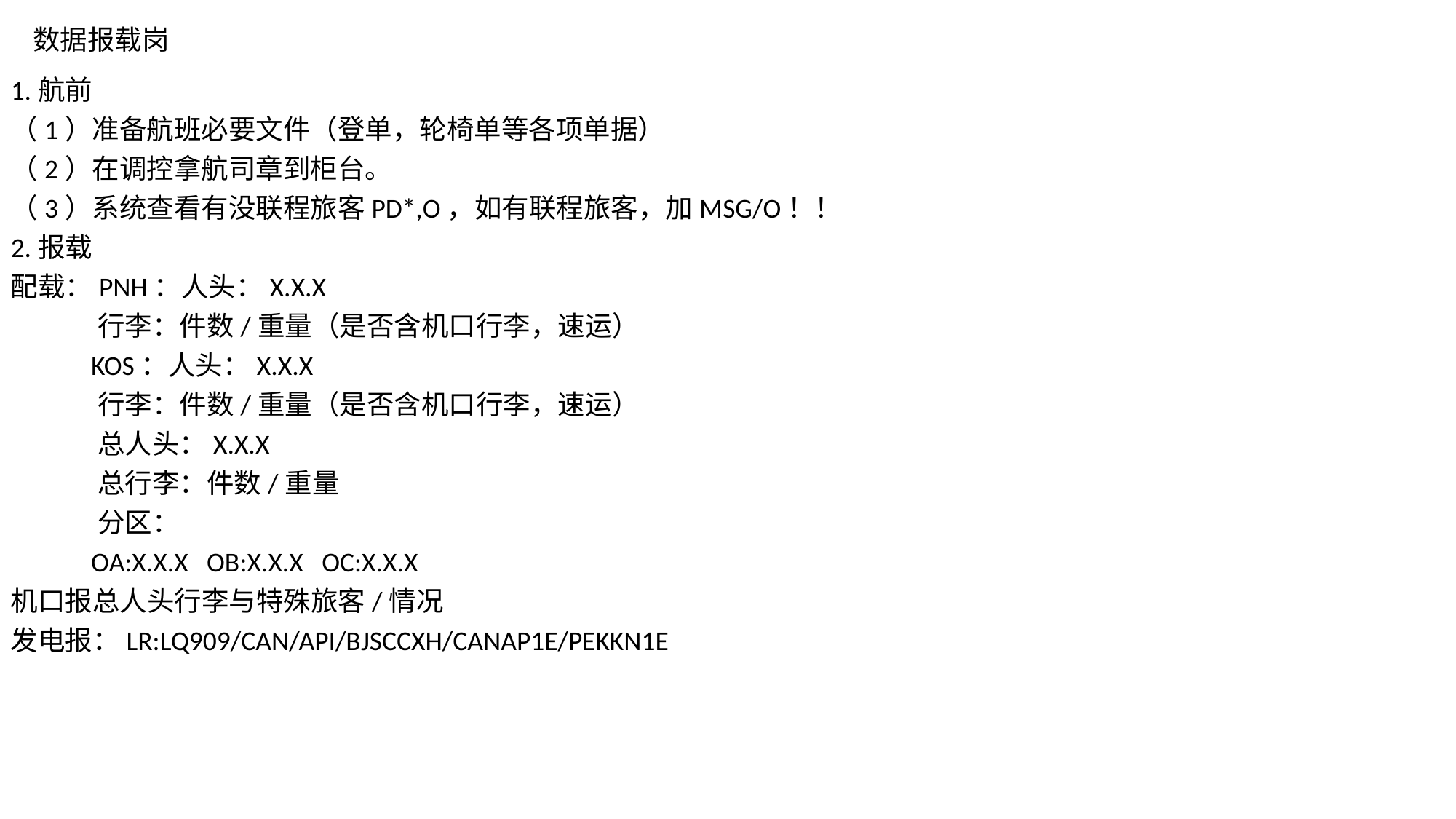

数据报载岗
1.航前
（1）准备航班必要文件（登单，轮椅单等各项单据）
（2）在调控拿航司章到柜台。
（3）系统查看有没联程旅客PD*,O，如有联程旅客，加MSG/O！！
2.报载
配载：PNH：人头：X.X.X
             行李：件数/重量（是否含机口行李，速运）
             KOS：人头：X.X.X
             行李：件数/重量（是否含机口行李，速运）
             总人头：X.X.X
             总行李：件数/重量
             分区：
             OA:X.X.X   OB:X.X.X   OC:X.X.X
机口报总人头行李与特殊旅客/情况
发电报：LR:LQ909/CAN/API/BJSCCXH/CANAP1E/PEKKN1E